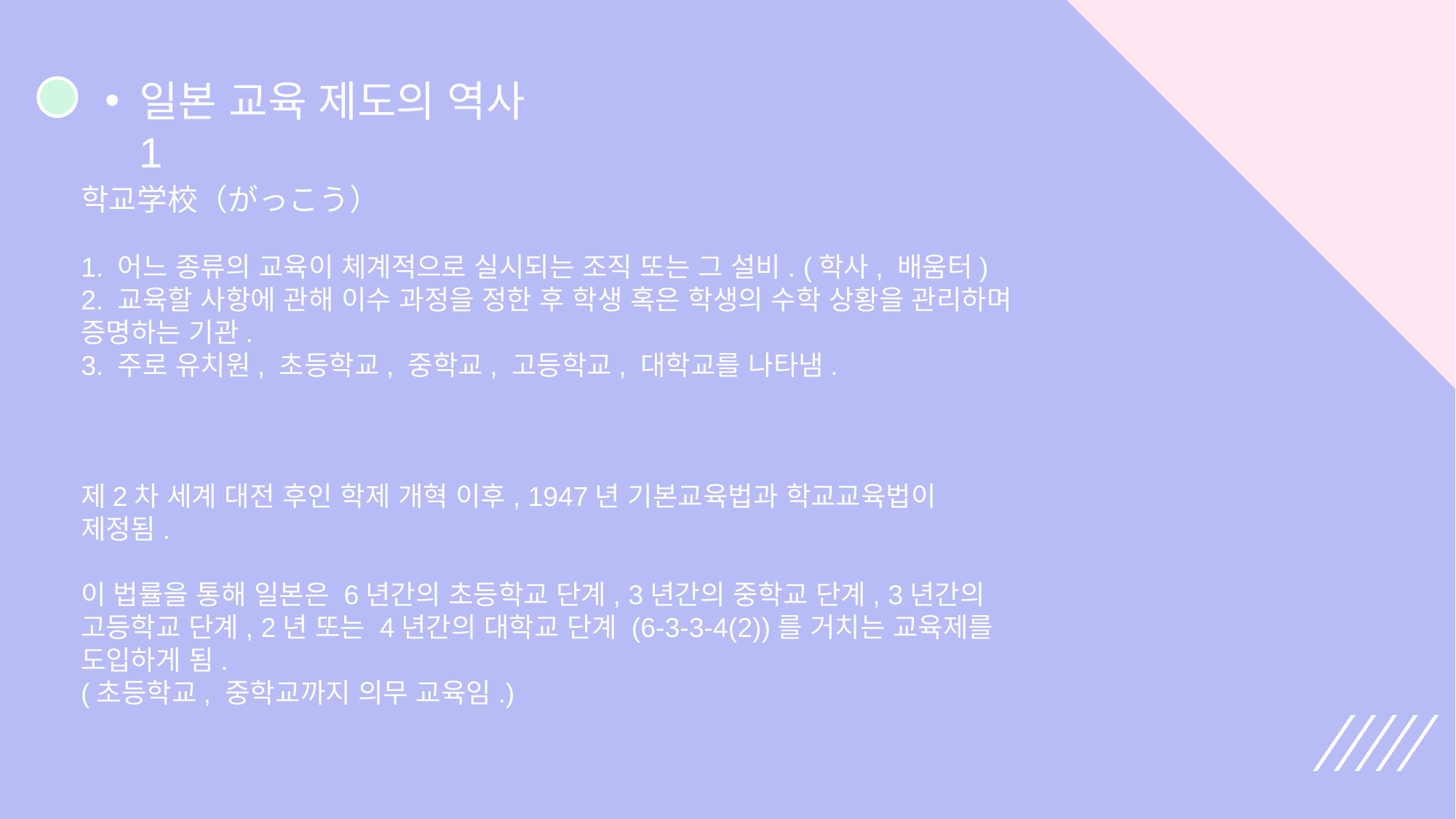

일본 교육 제도의 역사 1

학교学校（がっこう）

1. 어느 종류의 교육이 체계적으로 실시되는 조직 또는 그 설비. (학사, 배움터)
2. 교육할 사항에 관해 이수 과정을 정한 후 학생 혹은 학생의 수학 상황을 관리하며 증명하는 기관.
3. 주로 유치원, 초등학교, 중학교, 고등학교, 대학교를 나타냄.
제2차 세계 대전 후인 학제 개혁 이후, 1947년 기본교육법과 학교교육법이 제정됨.

이 법률을 통해 일본은 6년간의 초등학교 단계, 3년간의 중학교 단계, 3년간의 고등학교 단계, 2년 또는 4년간의 대학교 단계 (6-3-3-4(2))를 거치는 교육제를 도입하게 됨.
(초등학교, 중학교까지 의무 교육임.)